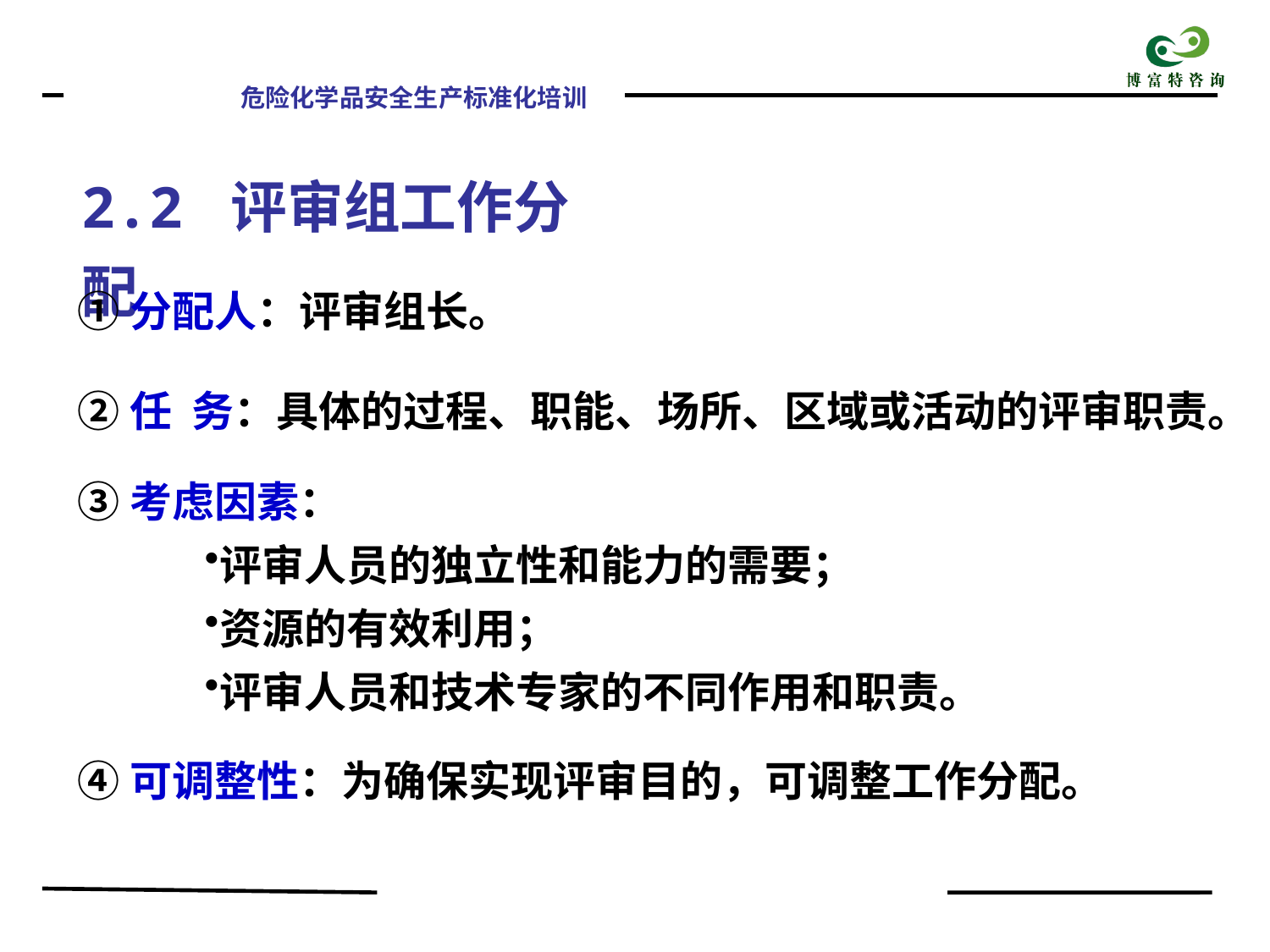

2.2 评审组工作分配
①分配人：评审组长。
②任  务：具体的过程、职能、场所、区域或活动的评审职责。
③考虑因素：
评审人员的独立性和能力的需要；
资源的有效利用；
评审人员和技术专家的不同作用和职责。
④可调整性：为确保实现评审目的，可调整工作分配。